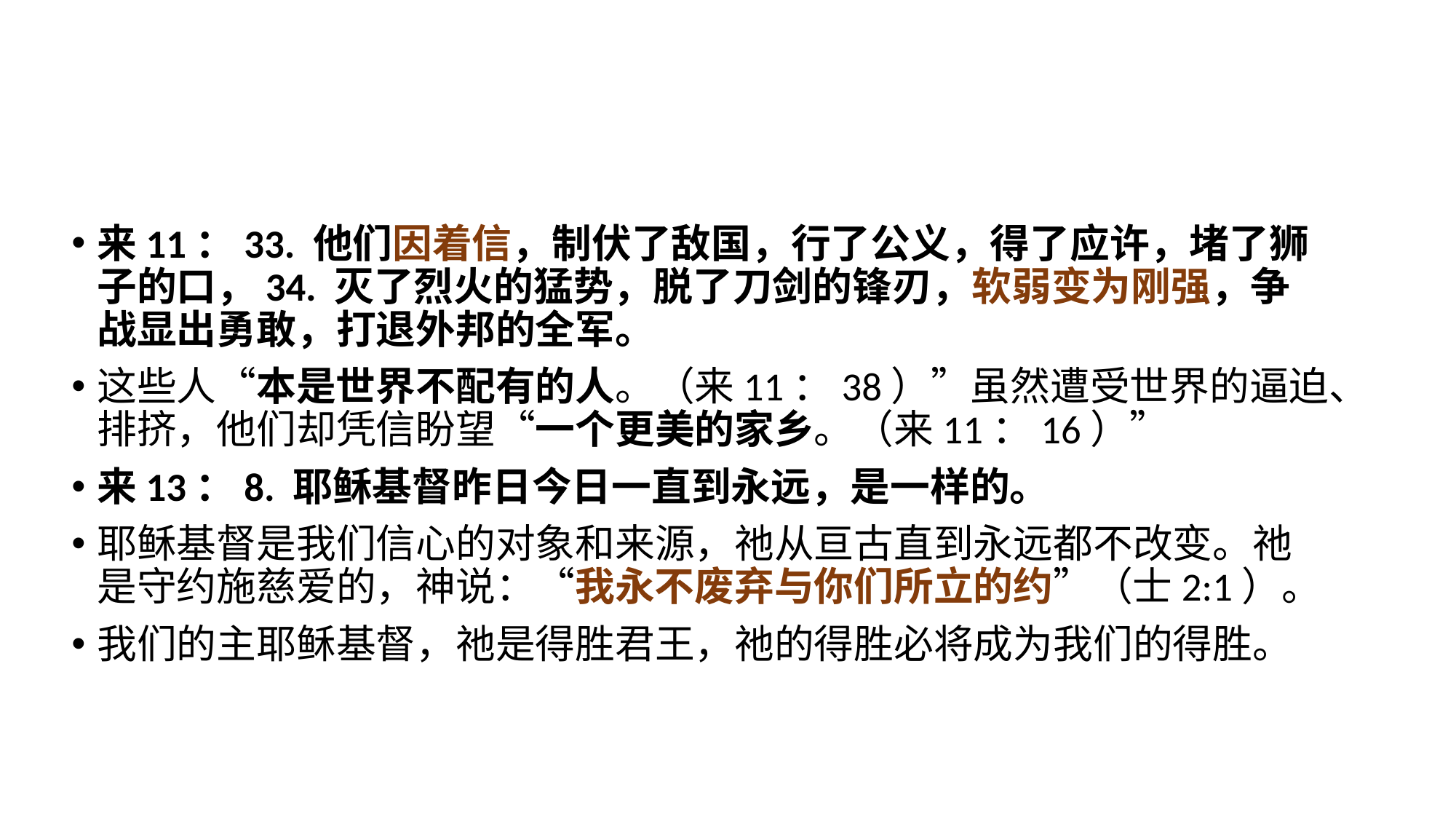

来11：33. 他们因着信，制伏了敌国，行了公义，得了应许，堵了狮子的口，34. 灭了烈火的猛势，脱了刀剑的锋刃，软弱变为刚强，争战显出勇敢，打退外邦的全军。
这些人“本是世界不配有的人。（来11：38）”虽然遭受世界的逼迫、排挤，他们却凭信盼望“一个更美的家乡。（来11：16）”
来13：8. 耶稣基督昨日今日一直到永远，是一样的。
耶稣基督是我们信心的对象和来源，祂从亘古直到永远都不改变。祂是守约施慈爱的，神说：“我永不废弃与你们所立的约”（士2:1）。
我们的主耶稣基督，祂是得胜君王，祂的得胜必将成为我们的得胜。